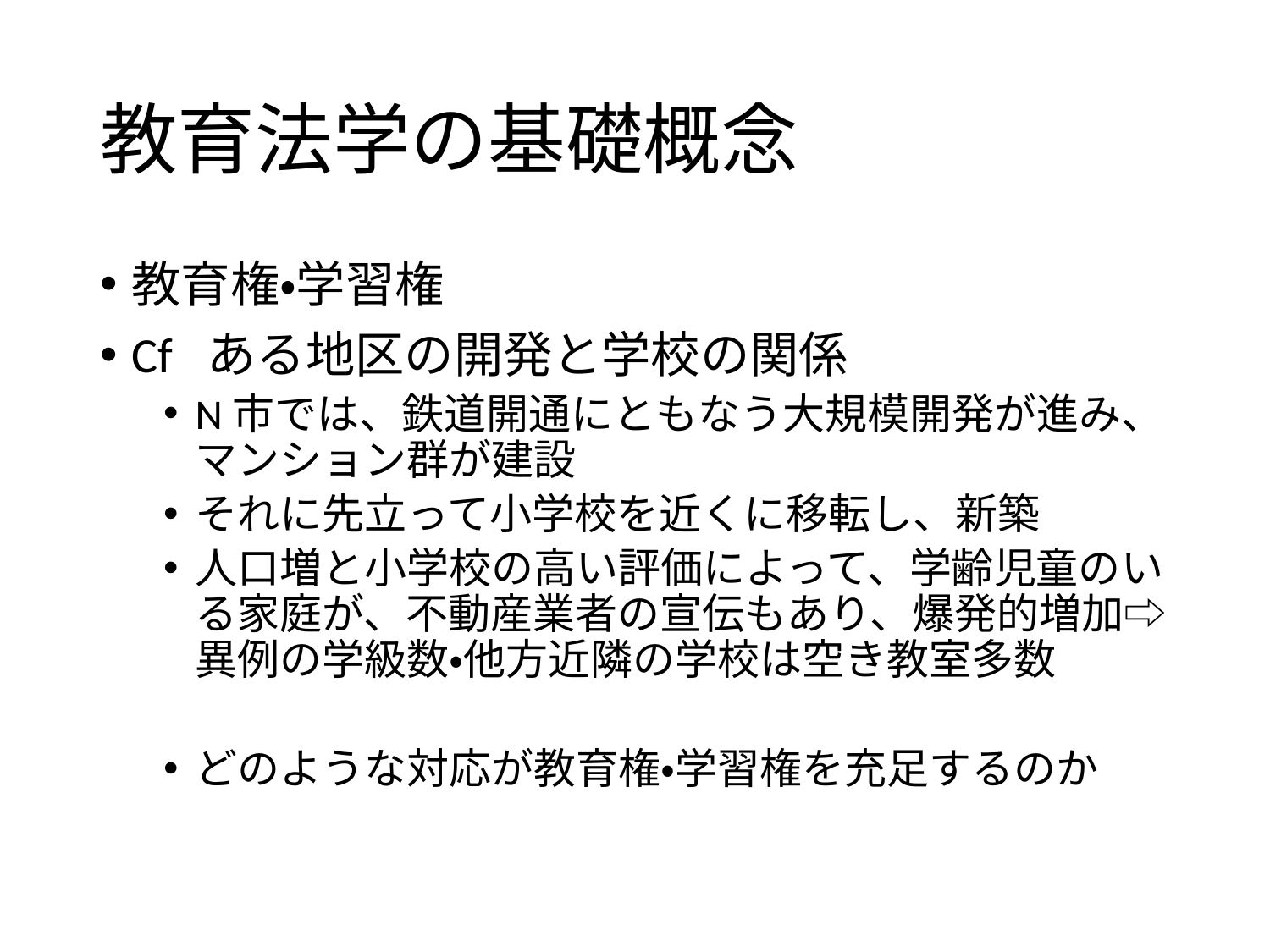

# 教育法学の基礎概念
教育権・学習権
Cf  ある地区の開発と学校の関係
N市では、鉄道開通にともなう大規模開発が進み、マンション群が建設
それに先立って小学校を近くに移転し、新築
人口増と小学校の高い評価によって、学齢児童のいる家庭が、不動産業者の宣伝もあり、爆発的増加⇨異例の学級数・他方近隣の学校は空き教室多数

どのような対応が教育権・学習権を充足するのか